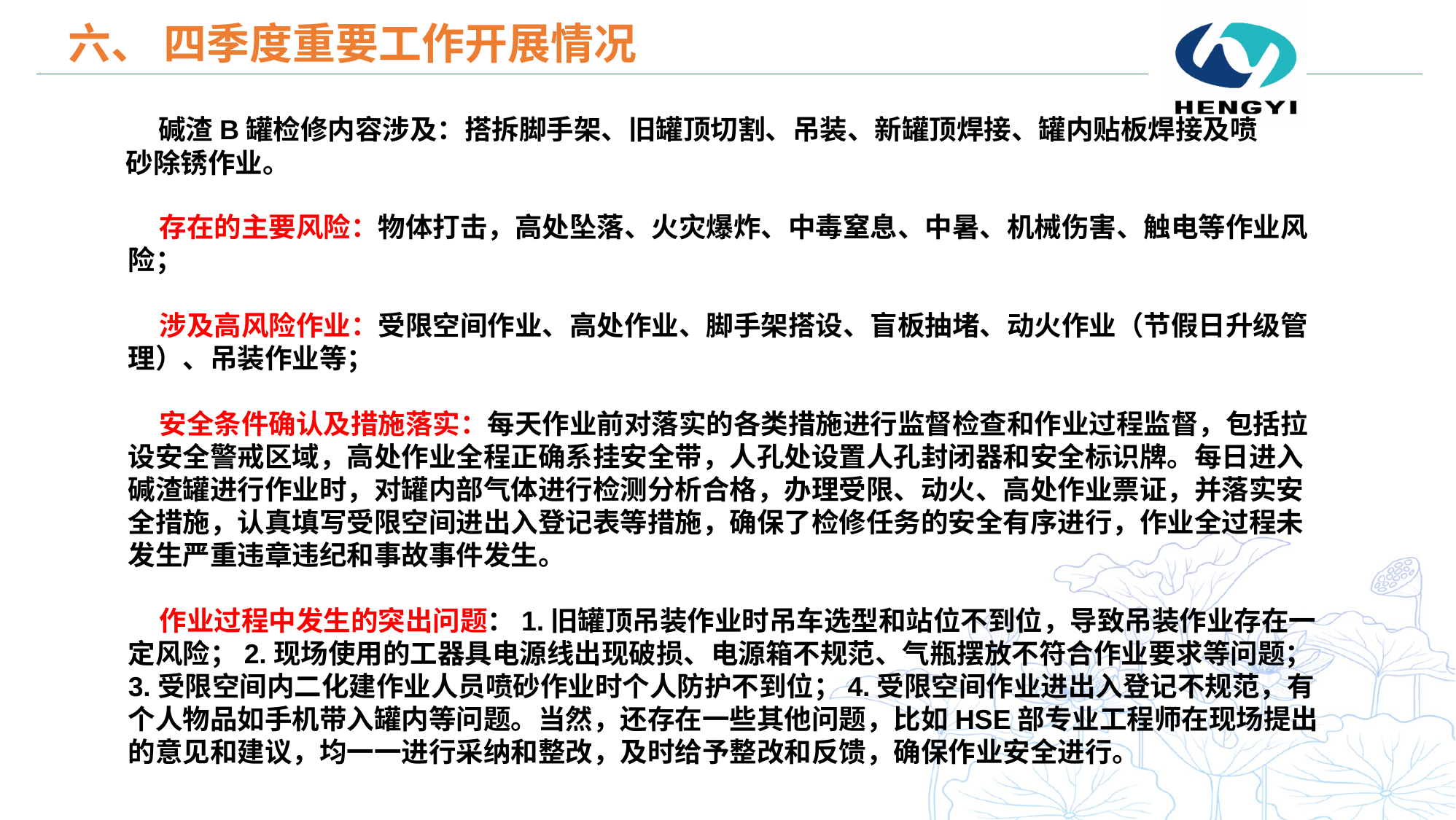

六、 四季度重要工作开展情况
    碱渣B罐检修内容涉及：搭拆脚手架、旧罐顶切割、吊装、新罐顶焊接、罐内贴板焊接及喷砂除锈作业。
    存在的主要风险：物体打击，高处坠落、火灾爆炸、中毒窒息、中暑、机械伤害、触电等作业风险；

    涉及高风险作业：受限空间作业、高处作业、脚手架搭设、盲板抽堵、动火作业（节假日升级管理）、吊装作业等；

    安全条件确认及措施落实：每天作业前对落实的各类措施进行监督检查和作业过程监督，包括拉设安全警戒区域，高处作业全程正确系挂安全带，人孔处设置人孔封闭器和安全标识牌。每日进入碱渣罐进行作业时，对罐内部气体进行检测分析合格，办理受限、动火、高处作业票证，并落实安全措施，认真填写受限空间进出入登记表等措施，确保了检修任务的安全有序进行，作业全过程未发生严重违章违纪和事故事件发生。

    作业过程中发生的突出问题：1.旧罐顶吊装作业时吊车选型和站位不到位，导致吊装作业存在一定风险；2.现场使用的工器具电源线出现破损、电源箱不规范、气瓶摆放不符合作业要求等问题；3.受限空间内二化建作业人员喷砂作业时个人防护不到位；4.受限空间作业进出入登记不规范，有个人物品如手机带入罐内等问题。当然，还存在一些其他问题，比如HSE部专业工程师在现场提出的意见和建议，均一一进行采纳和整改，及时给予整改和反馈，确保作业安全进行。